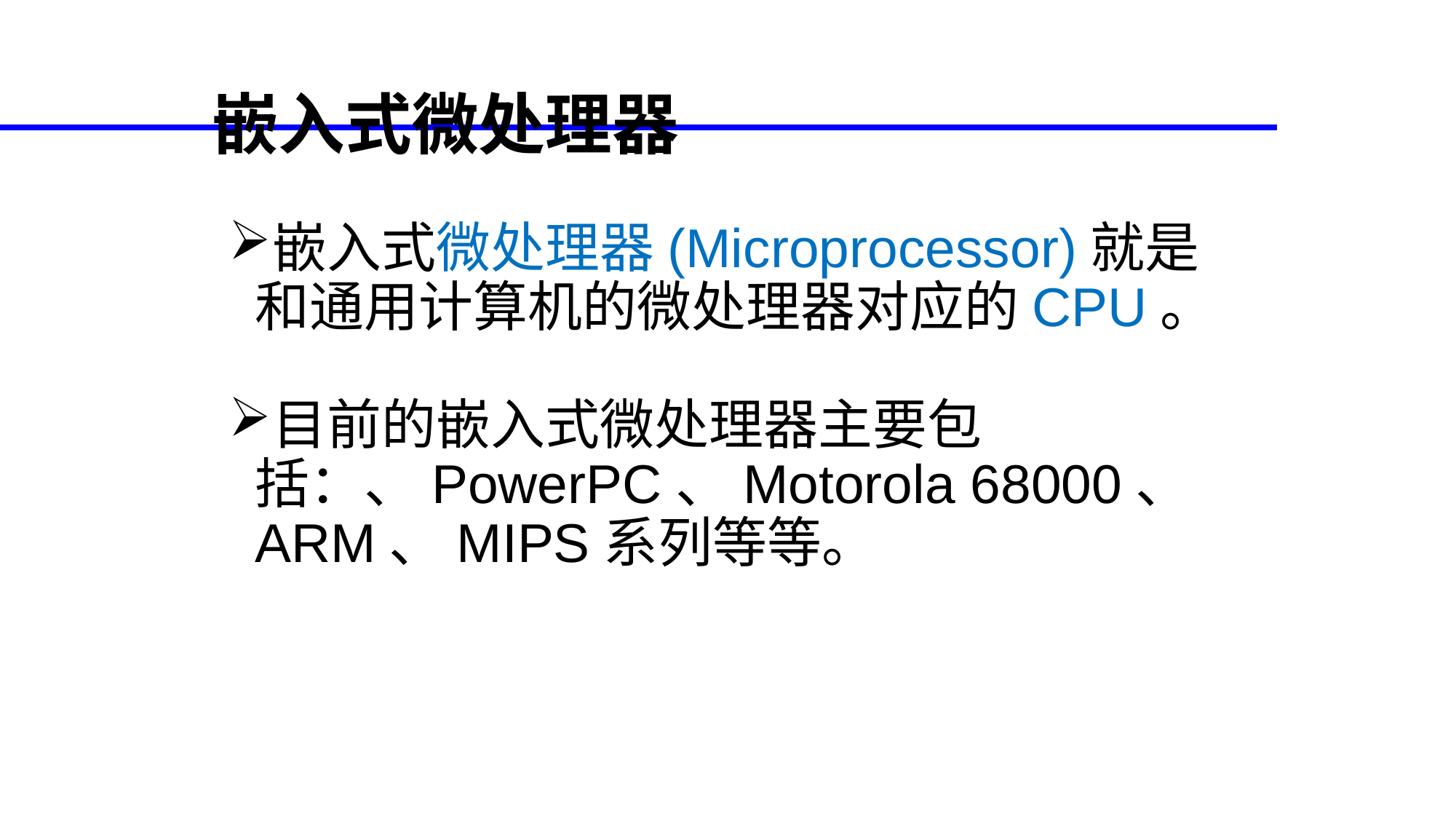

嵌入式微处理器
嵌入式微处理器(Microprocessor)就是和通用计算机的微处理器对应的CPU。

目前的嵌入式微处理器主要包括：、PowerPC、Motorola 68000、ARM、MIPS系列等等。

13